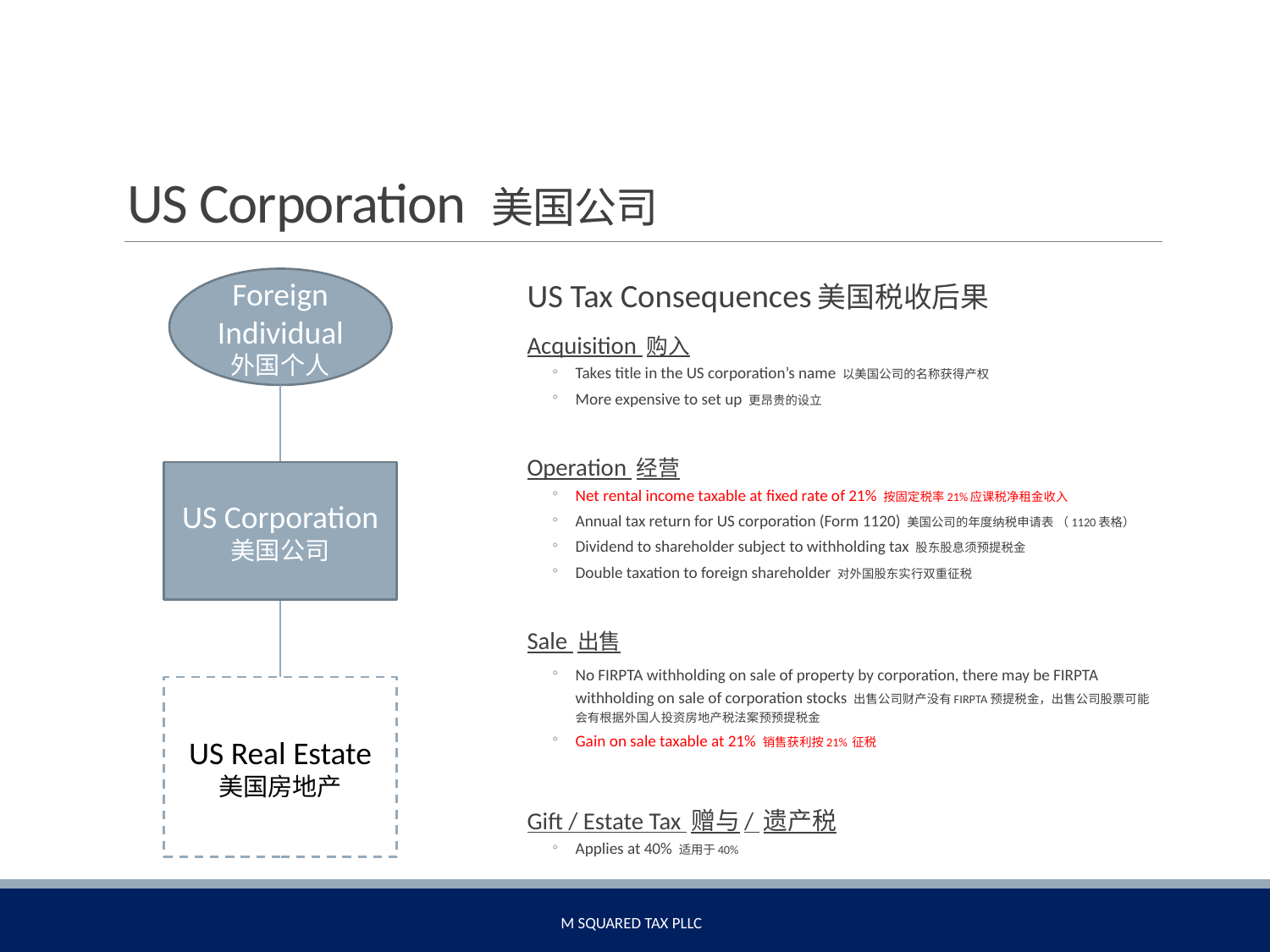

# US Corporation 美国公司
Foreign Individual
外国个人
US Tax Consequences美国税收后果
Acquisition 购入
Takes title in the US corporation’s name 以美国公司的名称获得产权
More expensive to set up 更昂贵的设立

Operation 经营
Net rental income taxable at fixed rate of 21% 按固定税率21%应课税净租金收入
Annual tax return for US corporation (Form 1120) 美国公司的年度纳税申请表 （1120表格）
Dividend to shareholder subject to withholding tax 股东股息须预提税金
Double taxation to foreign shareholder 对外国股东实行双重征税

Sale 出售
No FIRPTA withholding on sale of property by corporation, there may be FIRPTA withholding on sale of corporation stocks 出售公司财产没有FIRPTA预提税金，出售公司股票可能会有根据外国人投资房地产税法案预预提税金
Gain on sale taxable at 21% 销售获利按21% 征税

Gift / Estate Tax 赠与/ 遗产税
Applies at 40% 适用于40%

US Corporation
美国公司
US Real Estate
美国房地产
M Squared Tax PLLC